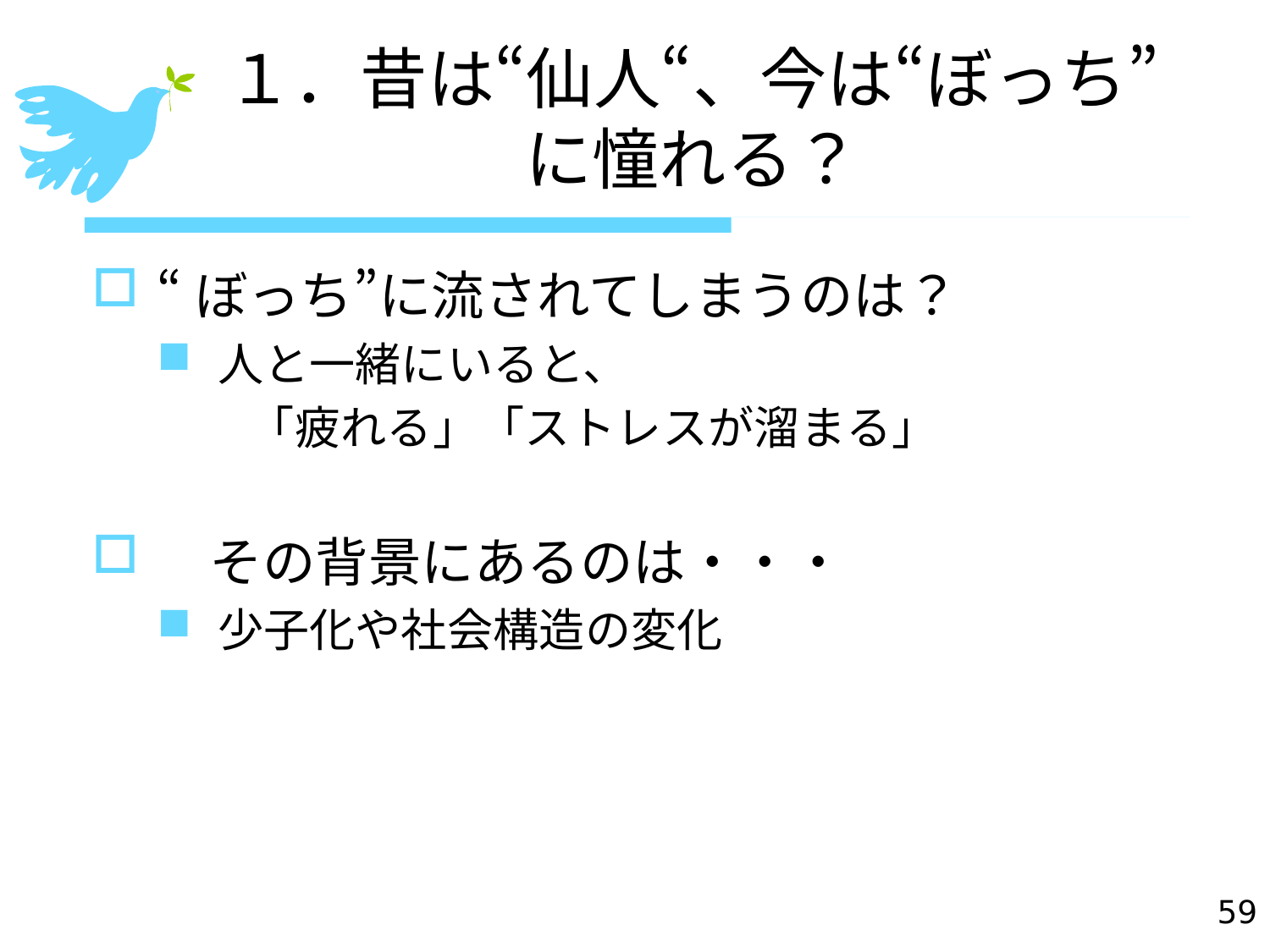

１．昔は“仙人“、今は“ぼっち”に憧れる？
#
“ぼっち”に流されてしまうのは？
人と一緒にいると、
　　「疲れる」「ストレスが溜まる」

　その背景にあるのは・・・
少子化や社会構造の変化

59